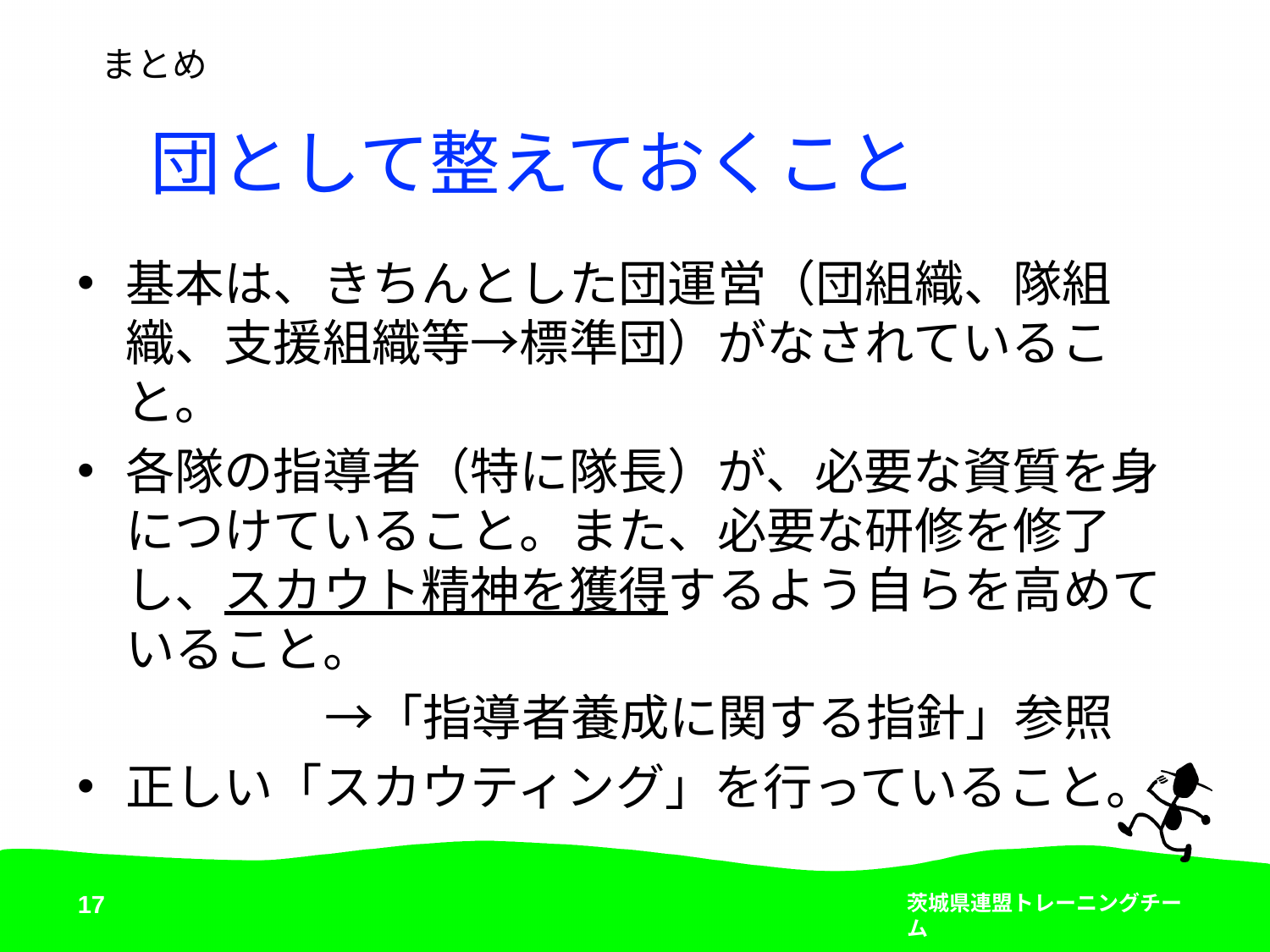

# まとめ
団として整えておくこと
基本は、きちんとした団運営（団組織、隊組織、支援組織等→標準団）がなされていること。
各隊の指導者（特に隊長）が、必要な資質を身につけていること。また、必要な研修を修了し、スカウト精神を獲得するよう自らを高めていること。
　　　　　→「指導者養成に関する指針」参照
正しい「スカウティング」を行っていること。

17
茨城県連盟トレーニングチーム